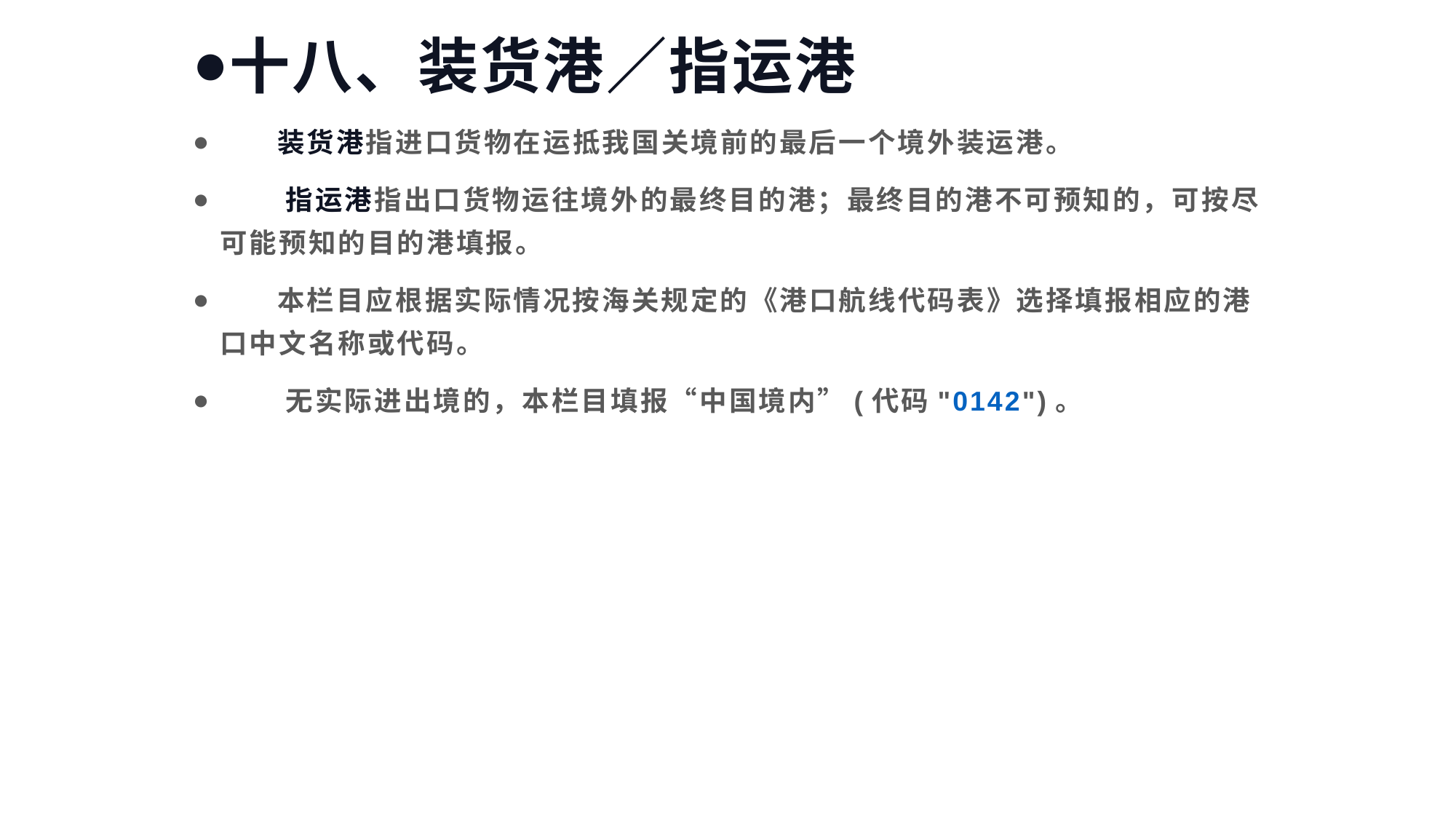

十八、装货港／指运港
      装货港指进口货物在运抵我国关境前的最后一个境外装运港。
       指运港指出口货物运往境外的最终目的港；最终目的港不可预知的，可按尽可能预知的目的港填报。
      本栏目应根据实际情况按海关规定的《港口航线代码表》选择填报相应的港口中文名称或代码。
       无实际进出境的，本栏目填报“中国境内”(代码"0142")。